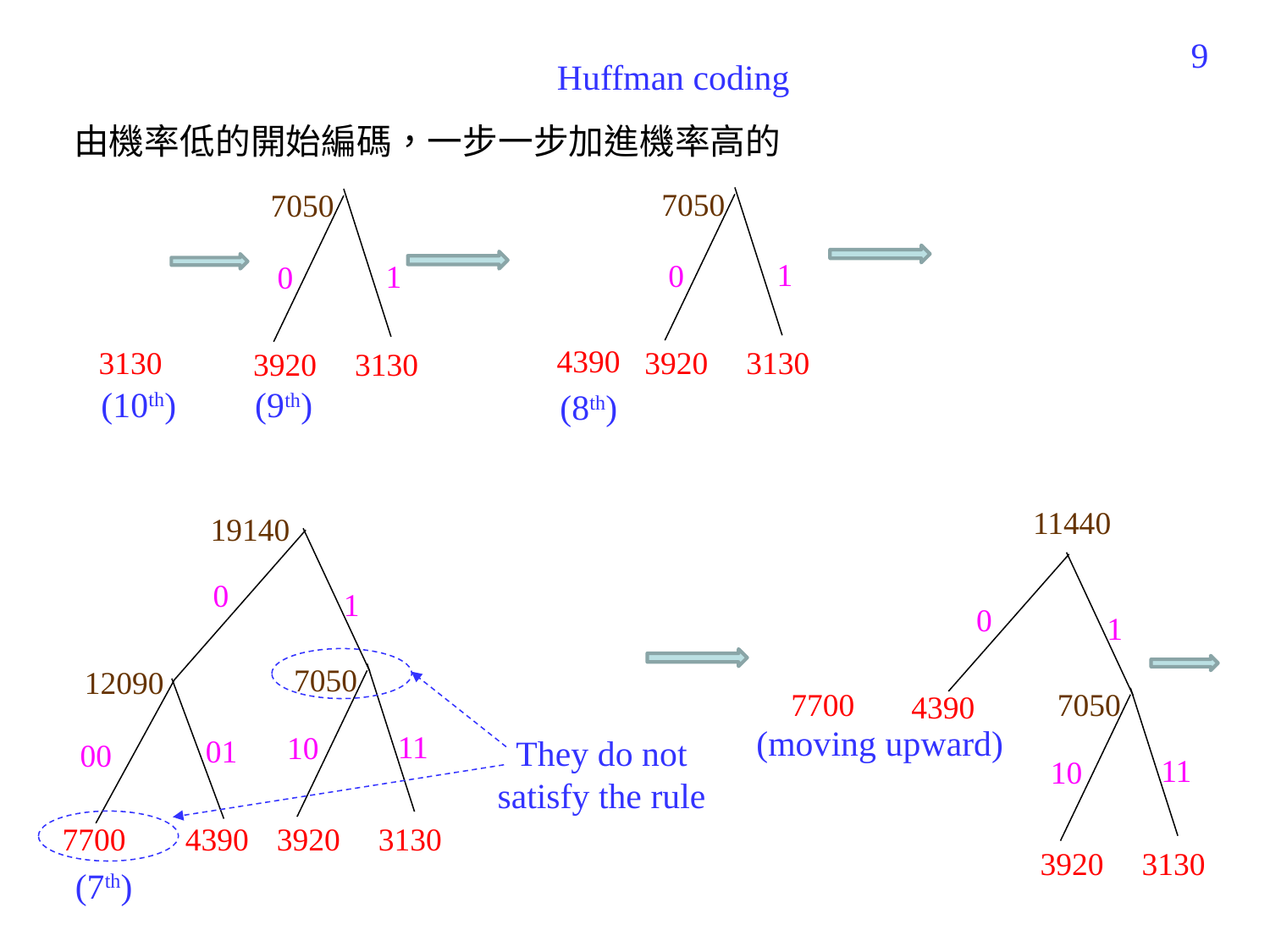

9
Huffman coding
由機率低的開始編碼，一步一步加進機率高的
7050
7050

1
0
1
0

4390
3130
3130
3920
3130
3920
(10th)
(9th)
(8th)
11440
19140

0
1
0
1

7050

12090

7700
7050

4390

(moving upward)
11
10
01
They do not satisfy the rule
00
11
10

3130
3920
7700
4390
3130
3920
(7th)